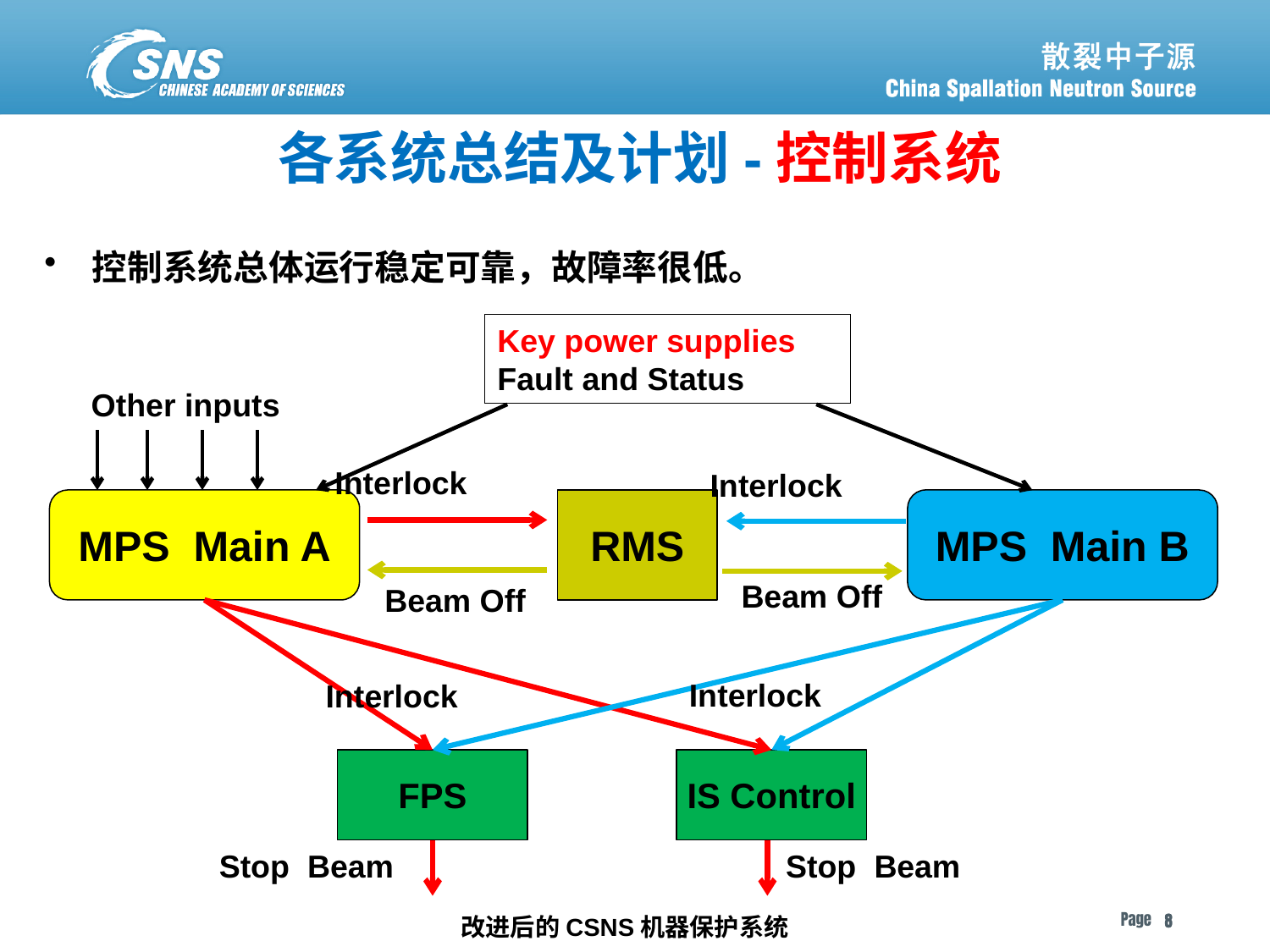

各系统总结及计划-控制系统
控制系统总体运行稳定可靠，故障率很低。

Key power supplies
Fault and Status
Other inputs
Interlock
Interlock
MPS  Main A
RMS
MPS  Main B
 Beam Off
Beam Off
Interlock
Interlock
FPS
IS Control
Stop  Beam
Stop  Beam
改进后的CSNS机器保护系统
8
8